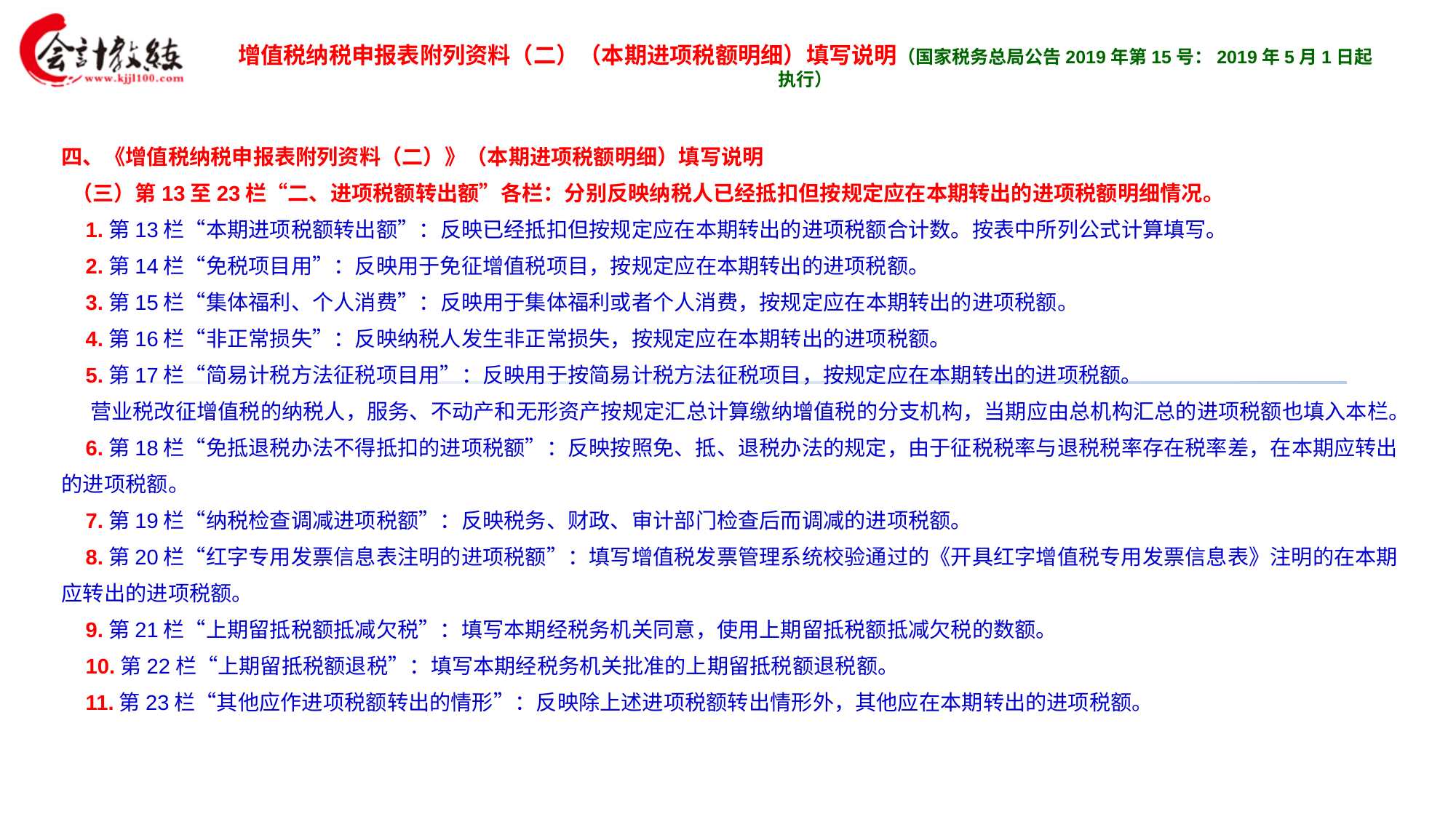

增值税纳税申报表附列资料（二）（本期进项税额明细）填写说明（国家税务总局公告2019年第15号：2019年5月1日起执行）
四、《增值税纳税申报表附列资料（二）》（本期进项税额明细）填写说明
 （三）第13至23栏“二、进项税额转出额”各栏：分别反映纳税人已经抵扣但按规定应在本期转出的进项税额明细情况。
    1.第13栏“本期进项税额转出额”：反映已经抵扣但按规定应在本期转出的进项税额合计数。按表中所列公式计算填写。
    2.第14栏“免税项目用”：反映用于免征增值税项目，按规定应在本期转出的进项税额。
    3.第15栏“集体福利、个人消费”：反映用于集体福利或者个人消费，按规定应在本期转出的进项税额。
    4.第16栏“非正常损失”：反映纳税人发生非正常损失，按规定应在本期转出的进项税额。
    5.第17栏“简易计税方法征税项目用”：反映用于按简易计税方法征税项目，按规定应在本期转出的进项税额。
     营业税改征增值税的纳税人，服务、不动产和无形资产按规定汇总计算缴纳增值税的分支机构，当期应由总机构汇总的进项税额也填入本栏。
    6.第18栏“免抵退税办法不得抵扣的进项税额”：反映按照免、抵、退税办法的规定，由于征税税率与退税税率存在税率差，在本期应转出的进项税额。
    7.第19栏“纳税检查调减进项税额”：反映税务、财政、审计部门检查后而调减的进项税额。
    8.第20栏“红字专用发票信息表注明的进项税额”：填写增值税发票管理系统校验通过的《开具红字增值税专用发票信息表》注明的在本期应转出的进项税额。
    9.第21栏“上期留抵税额抵减欠税”：填写本期经税务机关同意，使用上期留抵税额抵减欠税的数额。
    10.第22栏“上期留抵税额退税”：填写本期经税务机关批准的上期留抵税额退税额。
    11.第23栏“其他应作进项税额转出的情形”：反映除上述进项税额转出情形外，其他应在本期转出的进项税额。